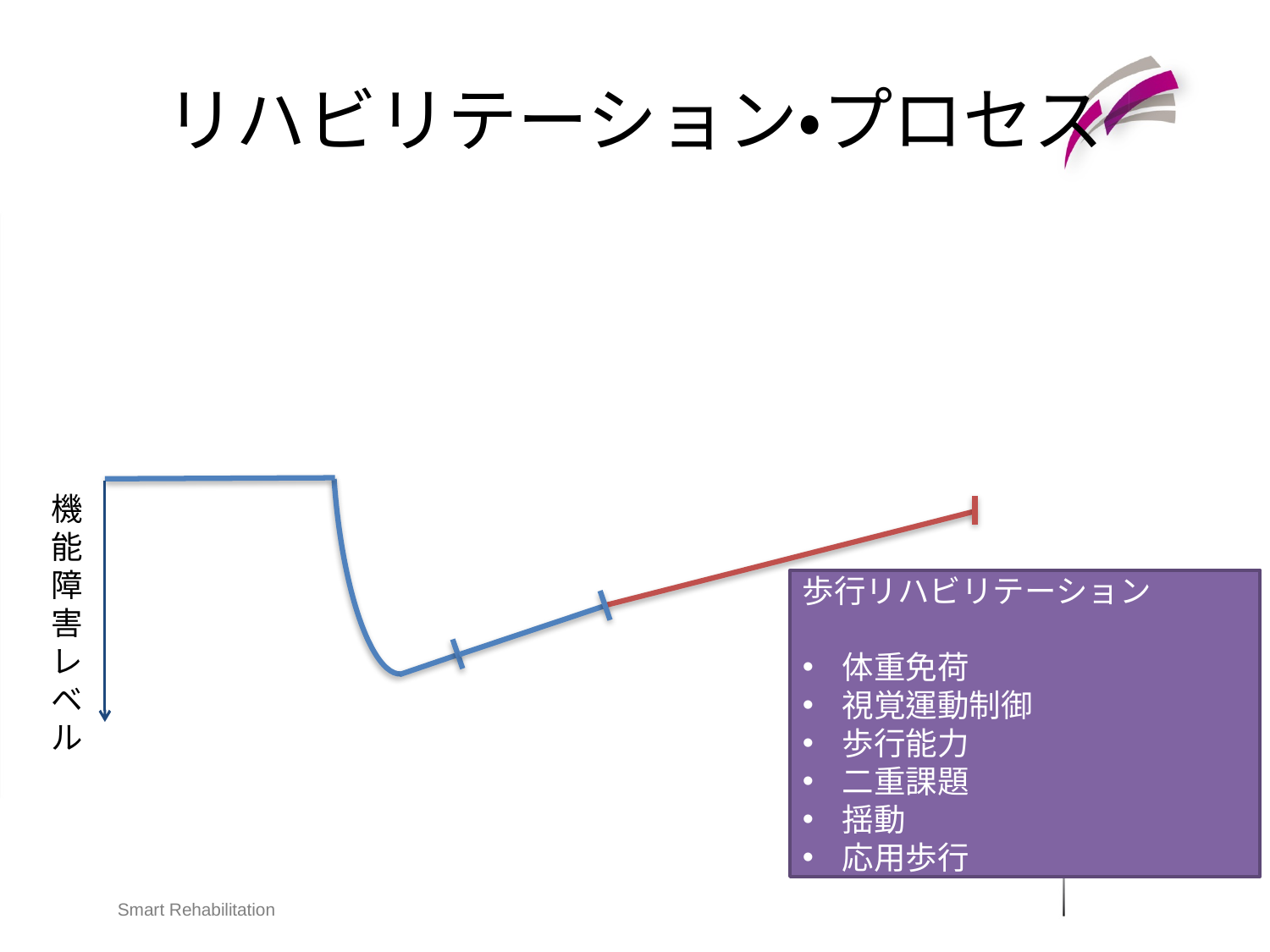

# リハビリテーション・プロセス

歩行リハビリテーション

体重免荷
視覚運動制御
歩行能力
二重課題
揺動
応用歩行
機能障害レベル